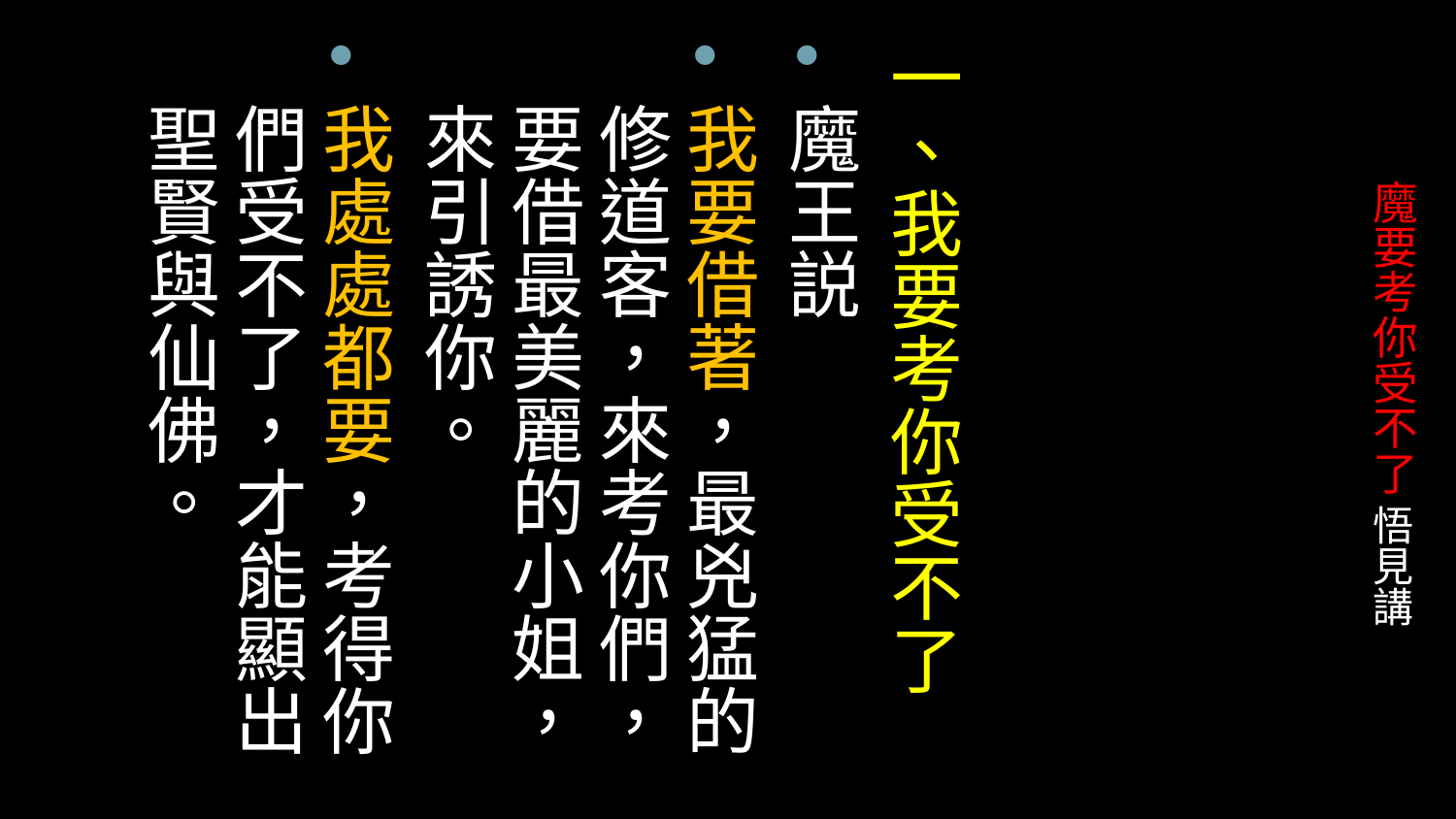

# 魔要考你受不了 悟見講
一、我要考你受不了
魔王説
我要借著，最兇猛的修道客，來考你們， 
要借最美麗的小姐，來引誘你。
我處處都要，考得你們受不了，才能顯出聖賢與仙佛。